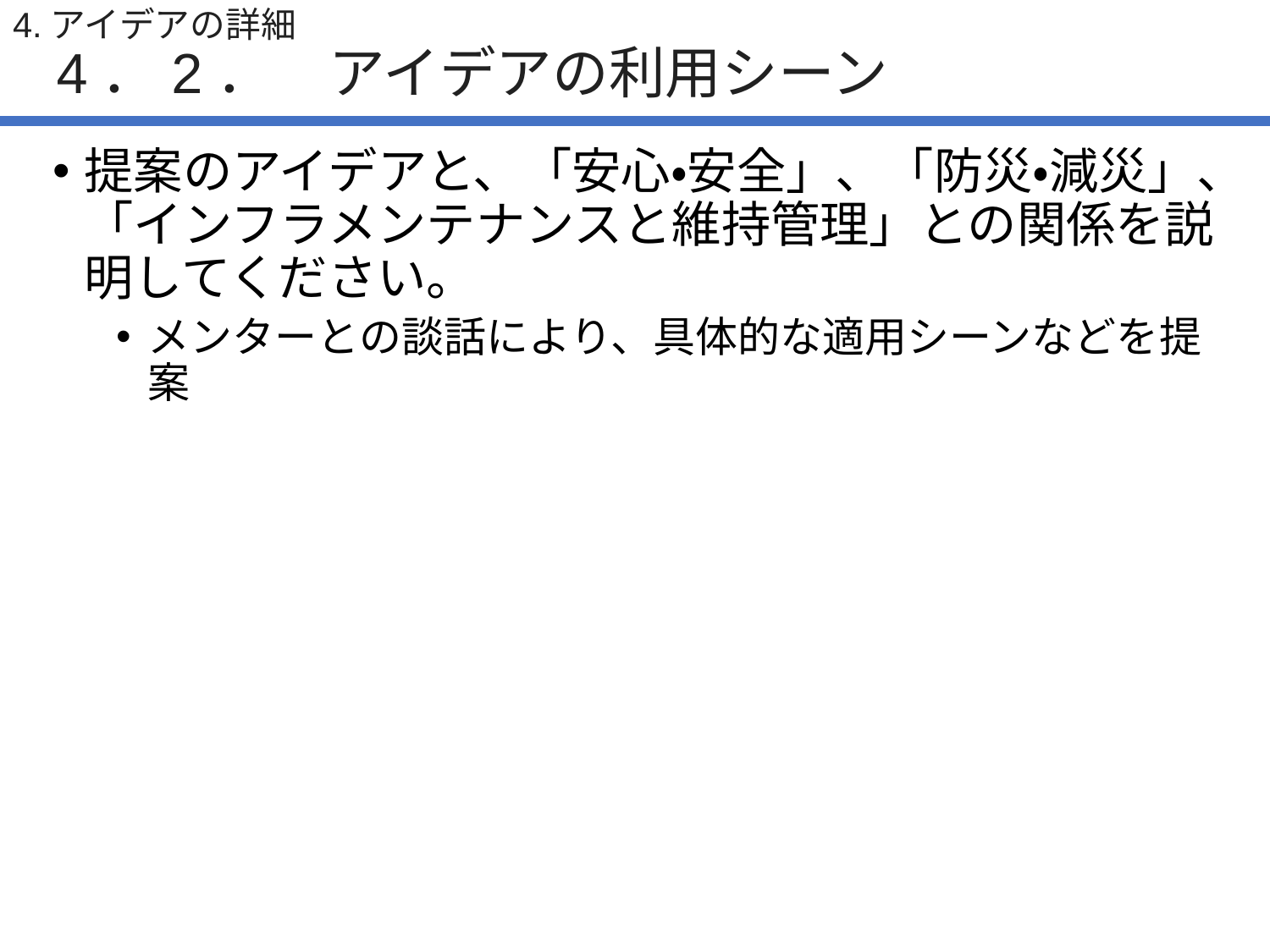

# 4.アイデアの詳細 　4．2．　アイデアの利用シーン
提案のアイデアと、「安心・安全」、「防災・減災」、「インフラメンテナンスと維持管理」との関係を説明してください。
メンターとの談話により、具体的な適用シーンなどを提案